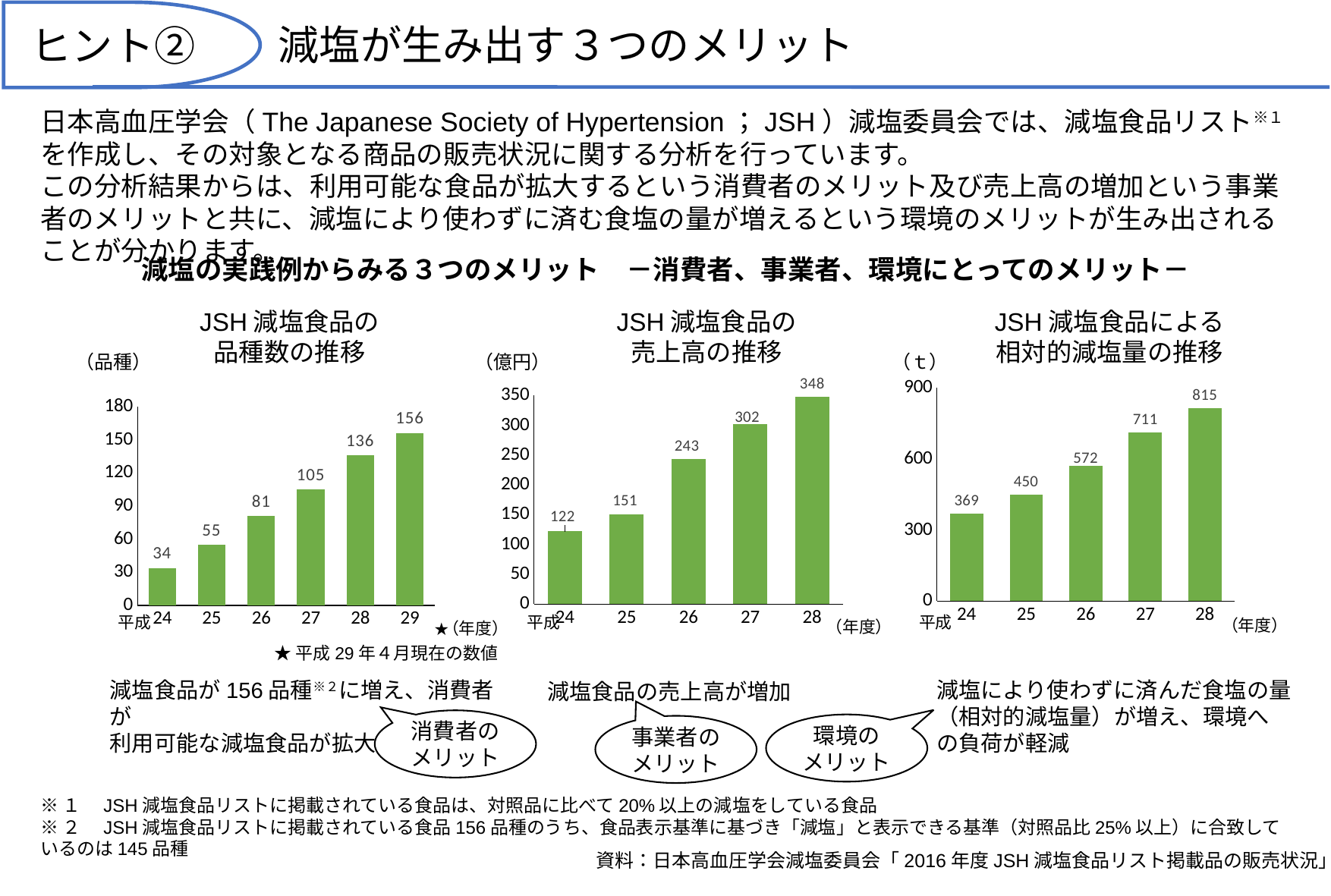

ヒント②
減塩が生み出す３つのメリット
日本高血圧学会（The Japanese Society of Hypertension；JSH）減塩委員会では、減塩食品リスト※１を作成し、その対象となる商品の販売状況に関する分析を行っています。
この分析結果からは、利用可能な食品が拡大するという消費者のメリット及び売上高の増加という事業者のメリットと共に、減塩により使わずに済む食塩の量が増えるという環境のメリットが生み出されることが分かります。
減塩の実践例からみる３つのメリット　－消費者、事業者、環境にとってのメリット－
JSH減塩食品の
売上高の推移
（億円）

### Chart

| Category | 系列 1 |
|---|---|
| 24 | 122.0 |
| 25 | 151.0 |
| 26 | 243.0 |
| 27 | 302.0 |
| 28 | 348.0 |
平成
JSH減塩食品の
品種数の推移
JSH減塩食品による
相対的減塩量の推移

### Chart

| Category | 品種数 |
|---|---|
| 24 | 34.0 |
| 25 | 55.0 |
| 26 | 81.0 |
| 27 | 105.0 |
| 28 | 136.0 |
| 29 | 156.0 |
（品種）
（ｔ）

### Chart

| Category | 系列 1 |
|---|---|
| 24 | 369.0 |
| 25 | 450.0 |
| 26 | 572.0 |
| 27 | 711.0 |
| 28 | 815.0 |
平成
平成
（年度）
（年度）
★
（年度）
★平成29年４月現在の数値
減塩食品が156品種※２に増え、消費者が
利用可能な減塩食品が拡大
減塩により使わずに済んだ食塩の量（相対的減塩量）が増え、環境への負荷が軽減
減塩食品の売上高が増加
消費者の
メリット
環境の
メリット
事業者の
メリット
※１　JSH減塩食品リストに掲載されている食品は、対照品に比べて20%以上の減塩をしている食品
※２　JSH減塩食品リストに掲載されている食品156品種のうち、食品表示基準に基づき「減塩」と表示できる基準（対照品比25%以上）に合致しているのは145品種
資料：日本高血圧学会減塩委員会「2016年度JSH減塩食品リスト掲載品の販売状況」